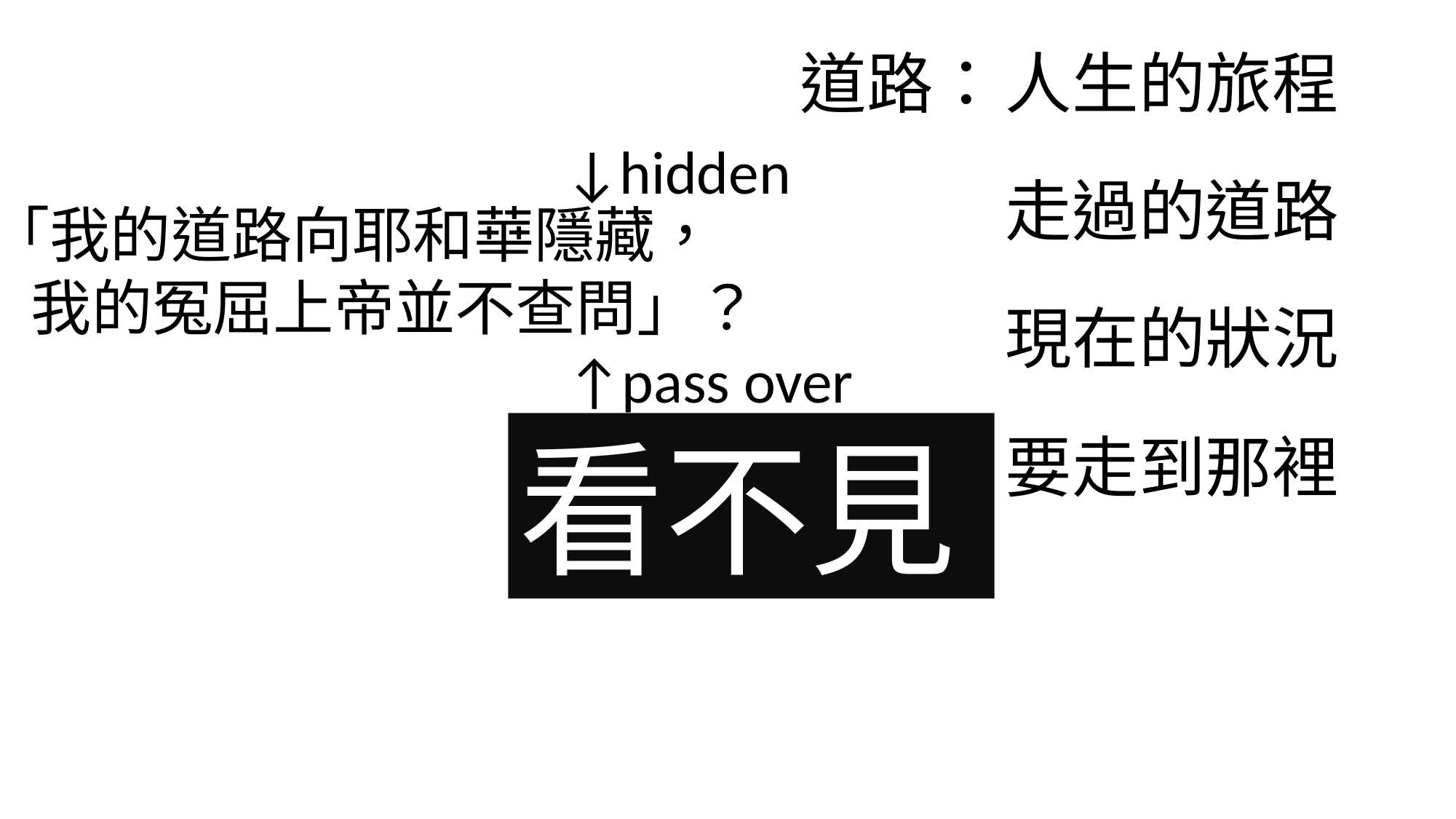

道路：
人生的旅程
↓hidden
走過的道路
「我的道路向耶和華隱藏，
  我的冤屈上帝並不查問」？
現在的狀況
↑pass over
看不見
要走到那裡